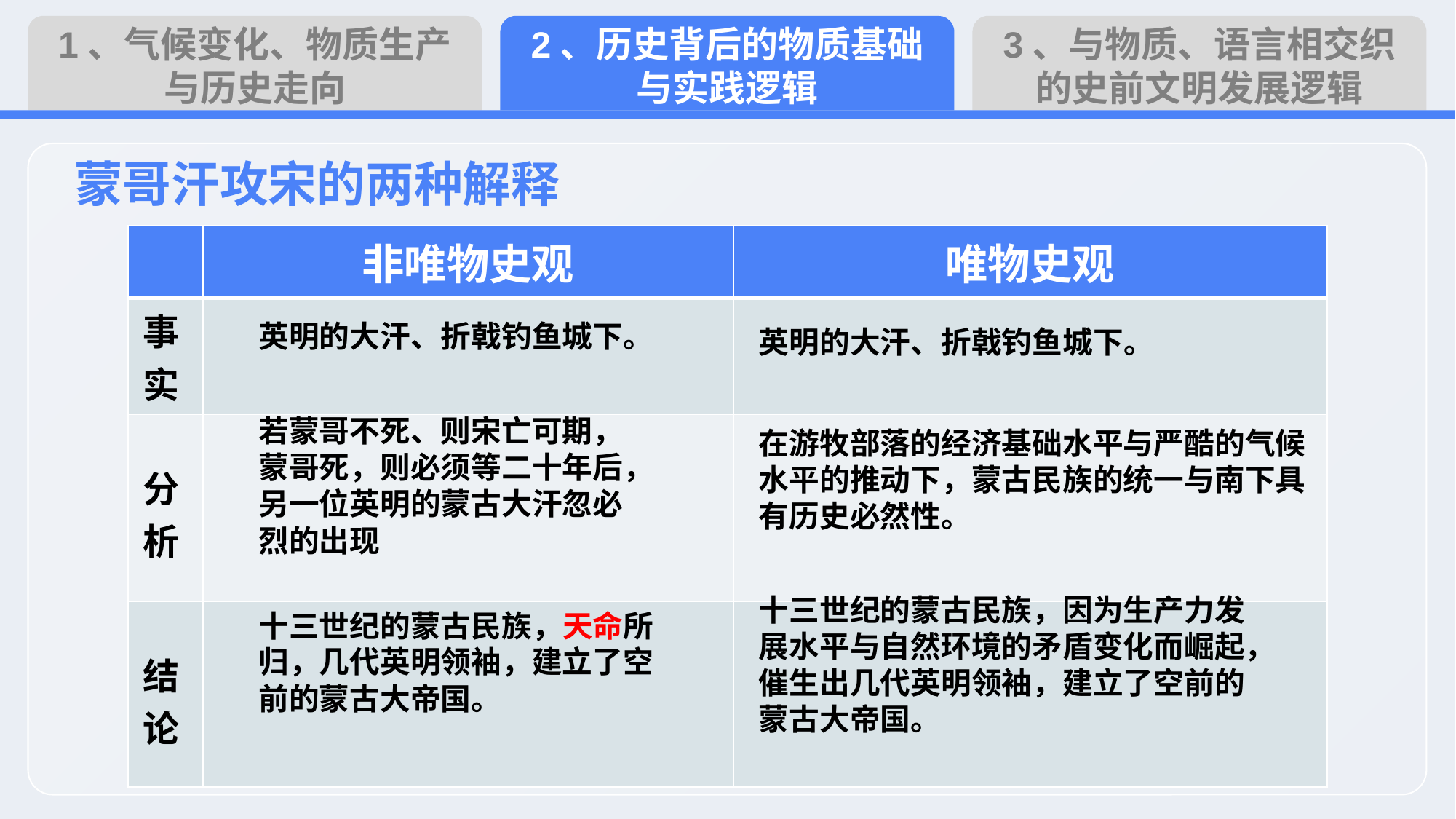

1、气候变化、物质生产与历史走向
2、历史背后的物质基础与实践逻辑
3、与物质、语言相交织的史前文明发展逻辑

蒙哥汗攻宋的两种解释
|  | 非唯物史观 | 唯物史观 |
| --- | --- | --- |
| 事实 |  |  |
| 分析 |  |  |
| 结论 |  |  |
英明的大汗、折戟钓鱼城下。
英明的大汗、折戟钓鱼城下。
若蒙哥不死、则宋亡可期，蒙哥死，则必须等二十年后，另一位英明的蒙古大汗忽必烈的出现
在游牧部落的经济基础水平与严酷的气候水平的推动下，蒙古民族的统一与南下具有历史必然性。
十三世纪的蒙古民族，因为生产力发展水平与自然环境的矛盾变化而崛起，催生出几代英明领袖，建立了空前的蒙古大帝国。
十三世纪的蒙古民族，天命所归，几代英明领袖，建立了空前的蒙古大帝国。